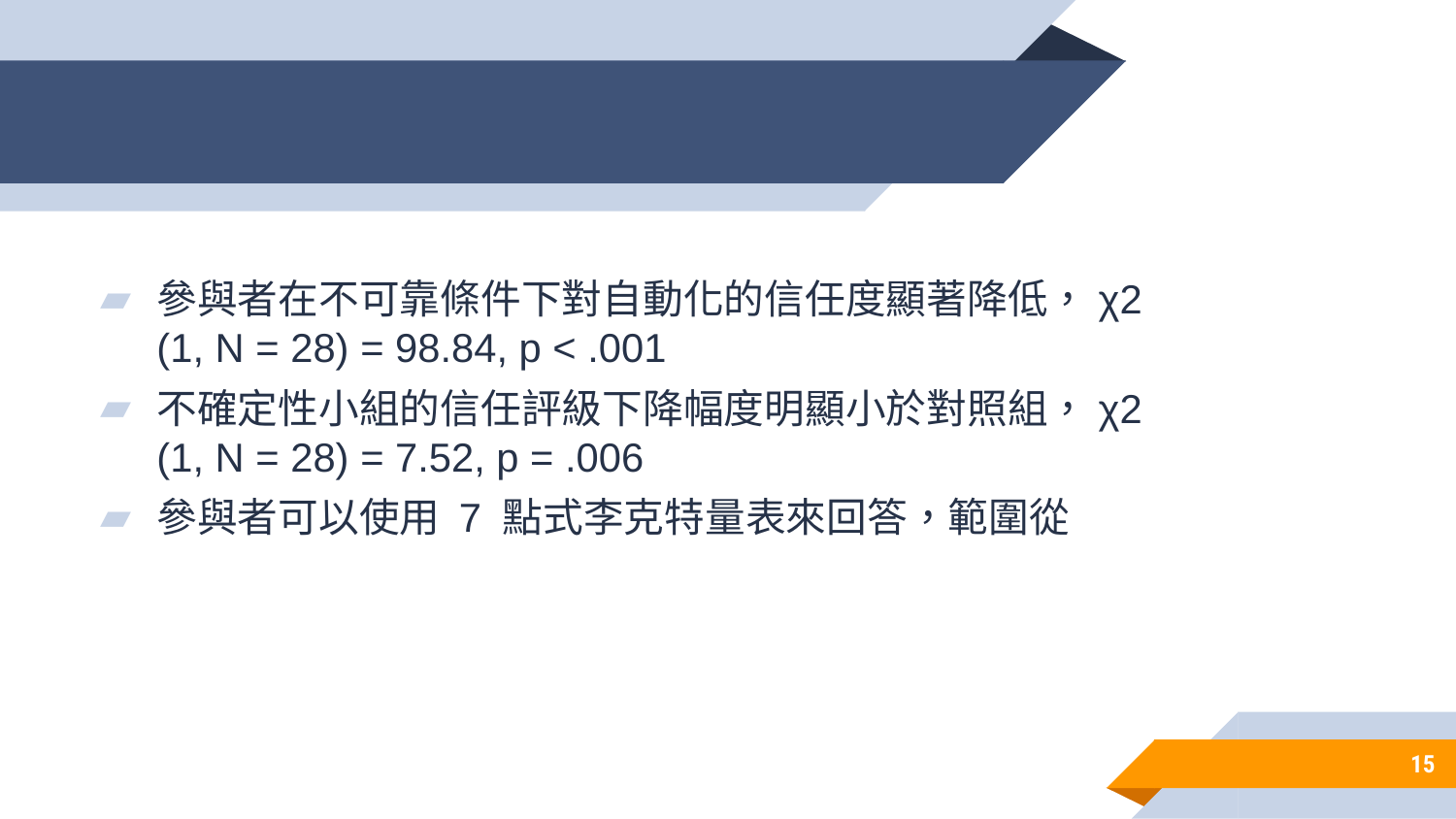

#
參與者在不可靠條件下對自動化的信任度顯著降低，χ2 (1, N = 28) = 98.84, p < .001
不確定性小組的信任評級下降幅度明顯小於對照組，χ2 (1, N = 28) = 7.52, p = .006
參與者可以使用 7 點式李克特量表來回答，範圍從

15